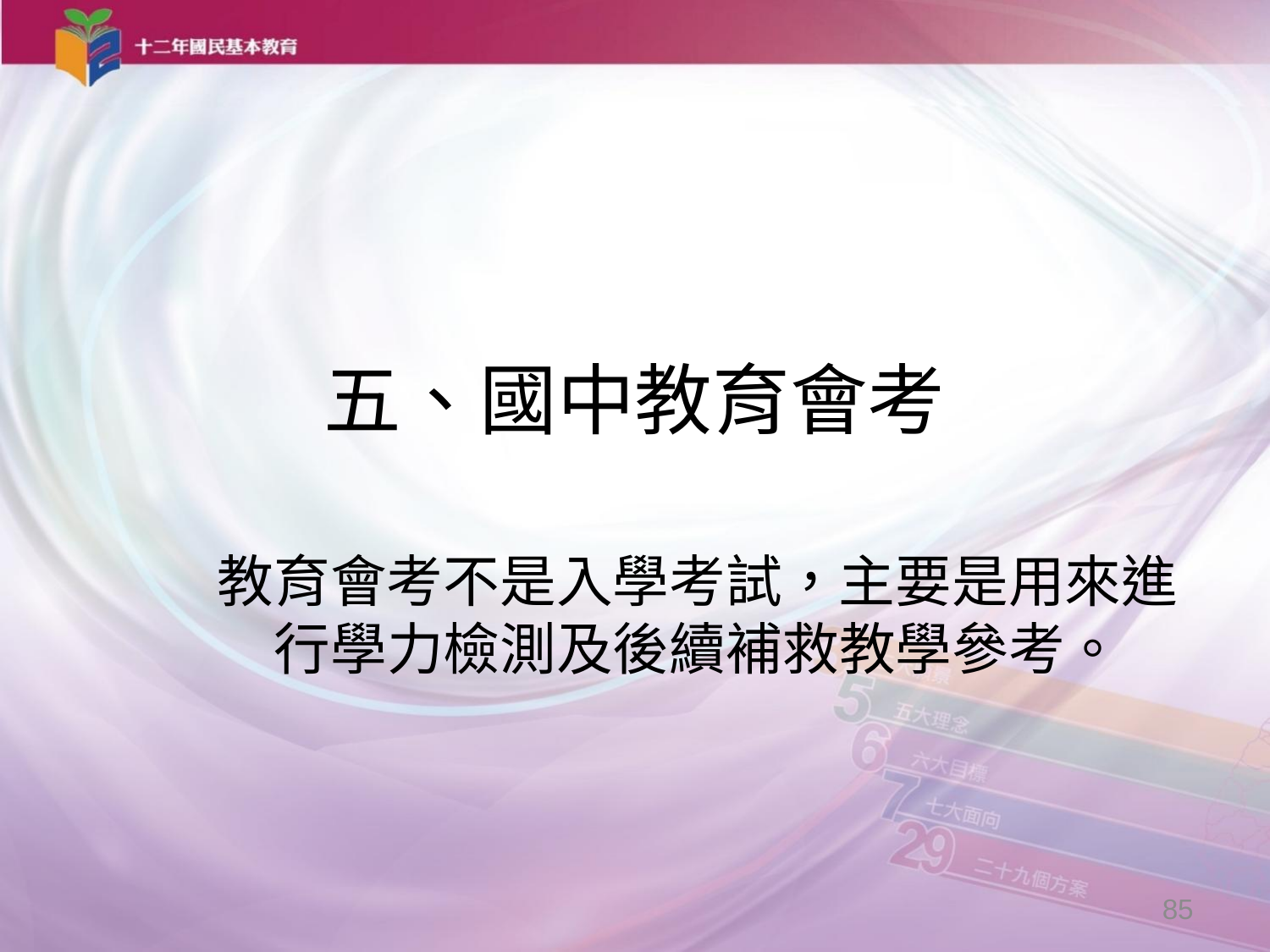

# 五、國中教育會考
教育會考不是入學考試，主要是用來進行學力檢測及後續補救教學參考。
85